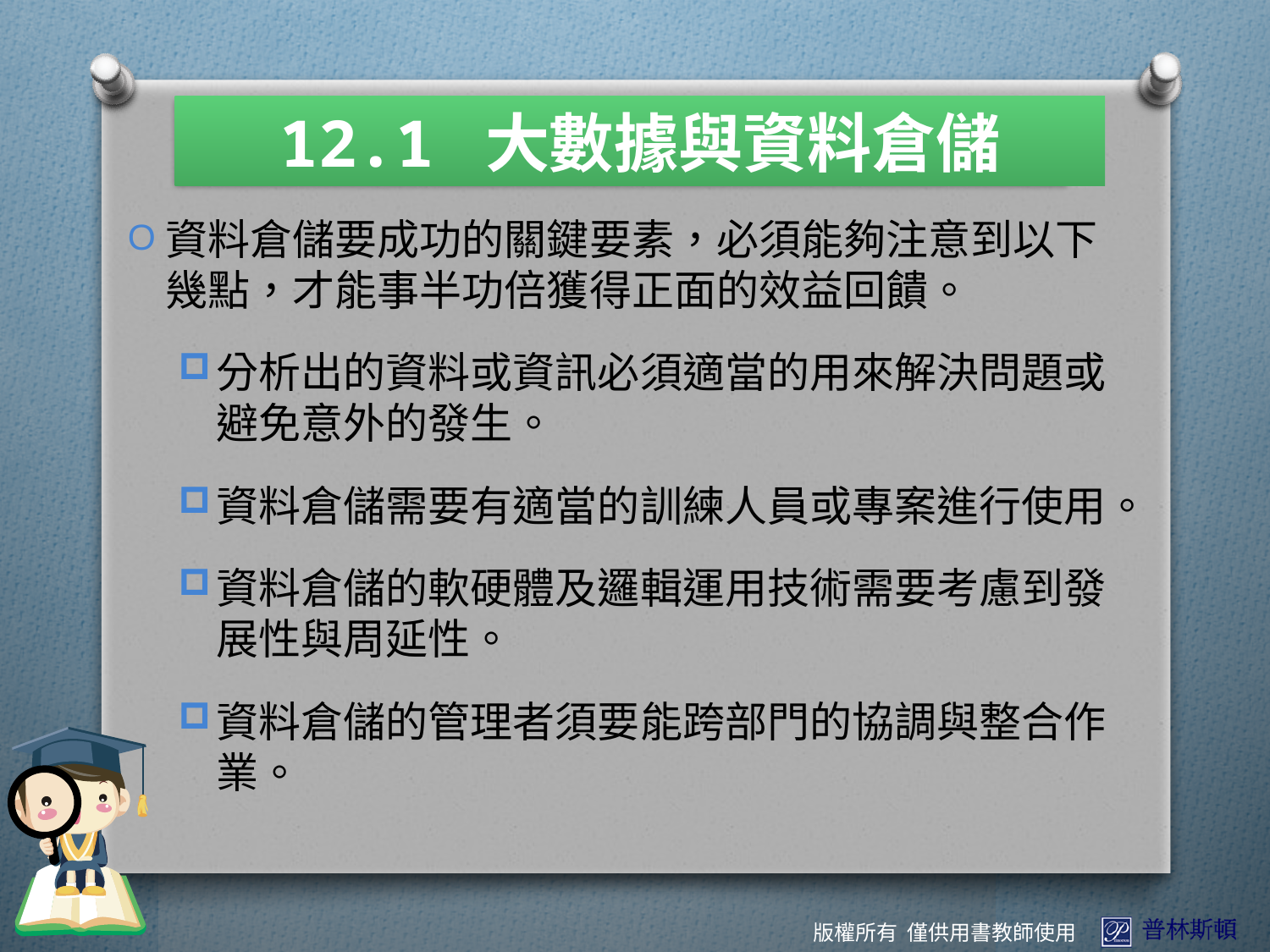

12.1 大數據與資料倉儲
資料倉儲要成功的關鍵要素，必須能夠注意到以下幾點，才能事半功倍獲得正面的效益回饋。
分析出的資料或資訊必須適當的用來解決問題或避免意外的發生。
資料倉儲需要有適當的訓練人員或專案進行使用。
資料倉儲的軟硬體及邏輯運用技術需要考慮到發展性與周延性。
資料倉儲的管理者須要能跨部門的協調與整合作業。